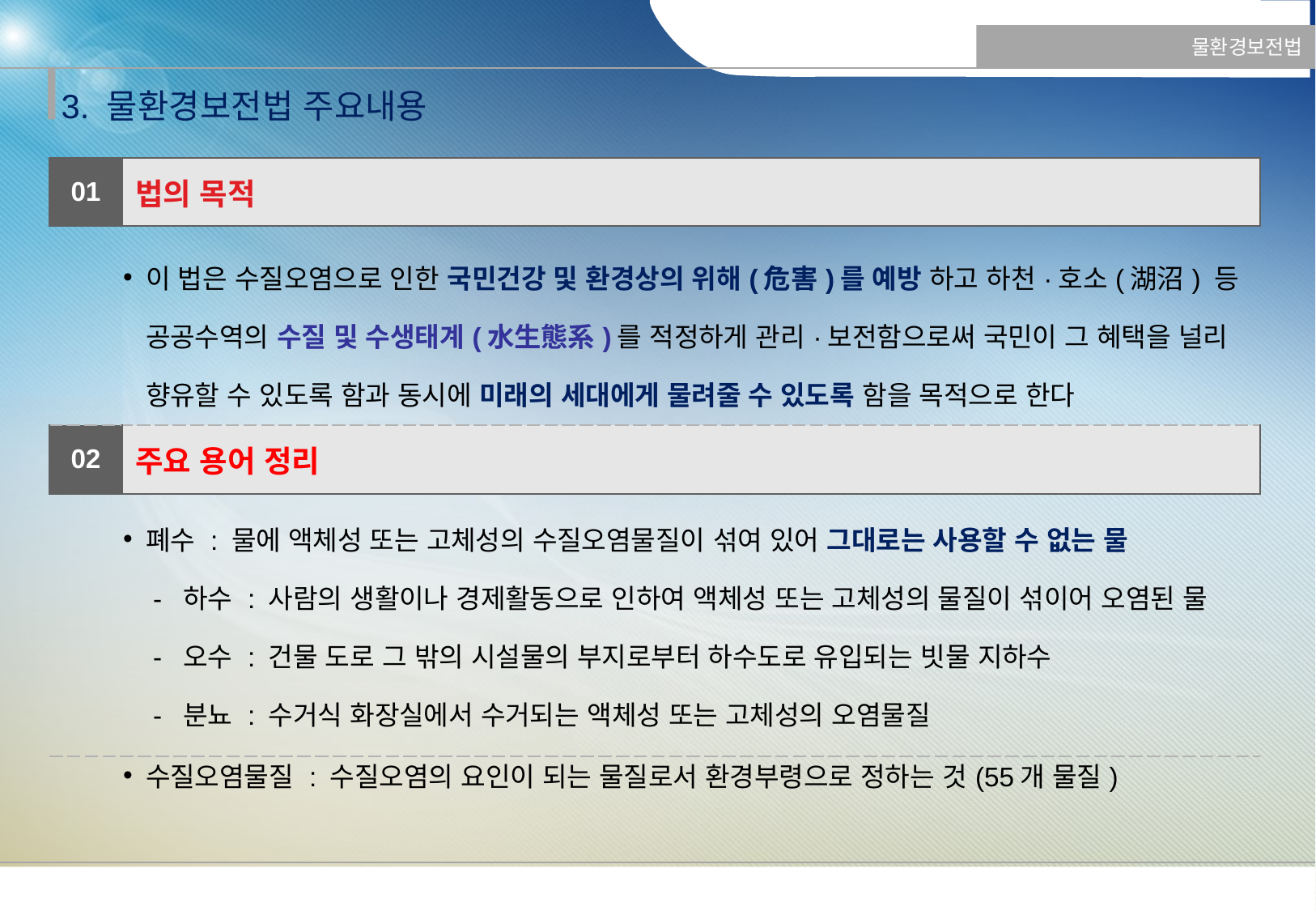

물환경보전법
3. 물환경보전법 주요내용
| 01 | 법의 목적 |
| --- | --- |
| 이 법은 수질오염으로 인한 국민건강 및 환경상의 위해(危害)를 예방 하고 하천·호소(湖沼) 등 공공수역의 수질 및 수생태계(水生態系)를 적정하게 관리·보전함으로써 국민이 그 혜택을 널리 향유할 수 있도록 함과 동시에 미래의 세대에게 물려줄 수 있도록 함을 목적으로 한다 |  |
| 02 | 주요 용어 정리 |
| 폐수 : 물에 액체성 또는 고체성의 수질오염물질이 섞여 있어 그대로는 사용할 수 없는 물 - 하수 : 사람의 생활이나 경제활동으로 인하여 액체성 또는 고체성의 물질이 섞이어 오염된 물 - 오수 : 건물 도로 그 밖의 시설물의 부지로부터 하수도로 유입되는 빗물 지하수 - 분뇨 : 수거식 화장실에서 수거되는 액체성 또는 고체성의 오염물질 수질오염물질 : 수질오염의 요인이 되는 물질로서 환경부령으로 정하는 것(55개 물질) |  |